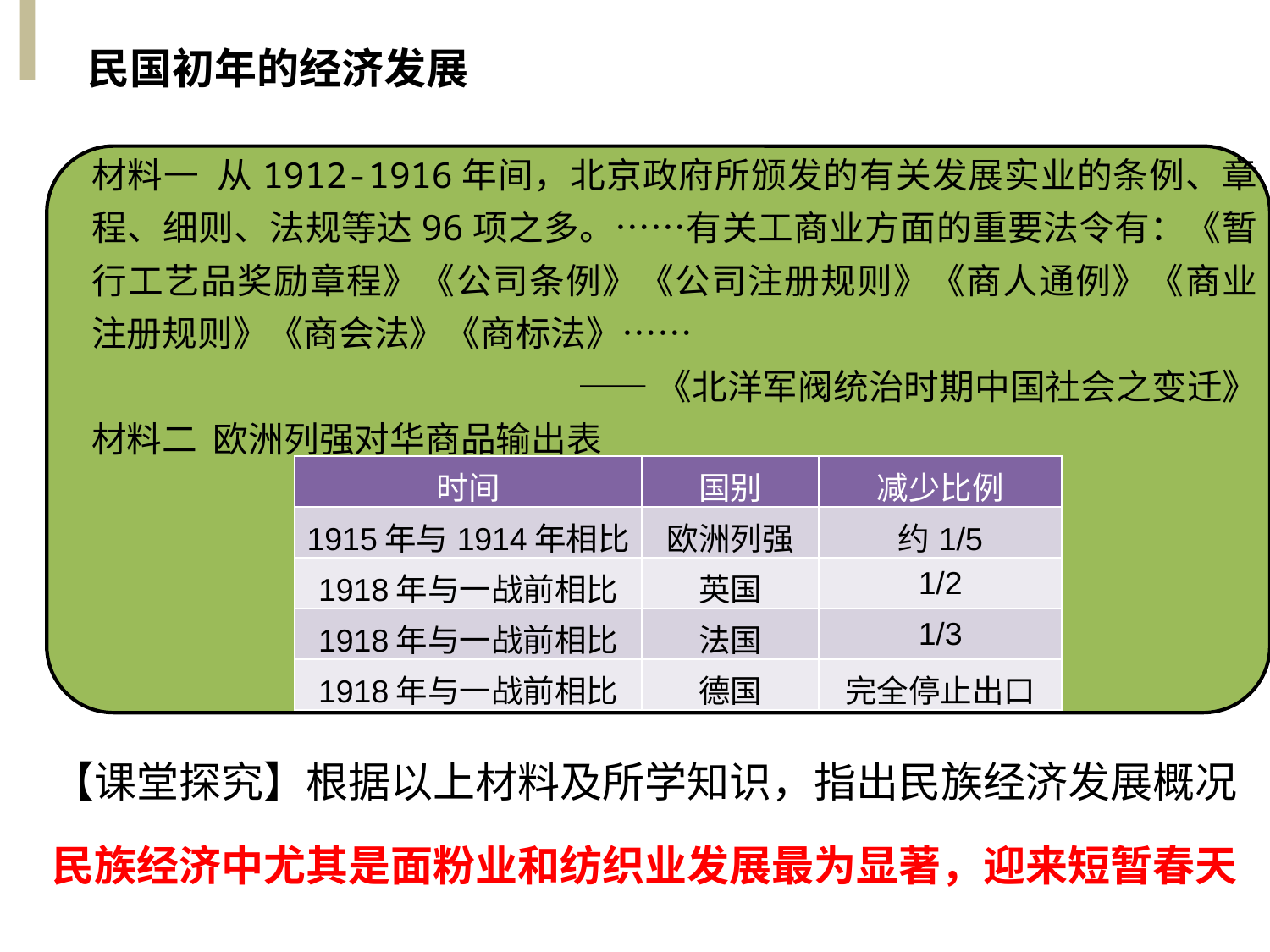

民国初年的经济发展
材料一  从1912-1916年间，北京政府所颁发的有关发展实业的条例、章程、细则、法规等达96项之多。……有关工商业方面的重要法令有：《暂行工艺品奖励章程》《公司条例》《公司注册规则》《商人通例》《商业注册规则》《商会法》《商标法》……
——《北洋军阀统治时期中国社会之变迁》
材料二  欧洲列强对华商品输出表

| 时间 | 国别 | 减少比例 |
| --- | --- | --- |
| 1915年与1914年相比 | 欧洲列强 | 约1/5 |
| 1918年与一战前相比 | 英国 | 1/2 |
| 1918年与一战前相比 | 法国 | 1/3 |
| 1918年与一战前相比 | 德国 | 完全停止出口 |
【课堂探究】根据以上材料及所学知识，指出民族经济发展概况
民族经济中尤其是面粉业和纺织业发展最为显著，迎来短暂春天